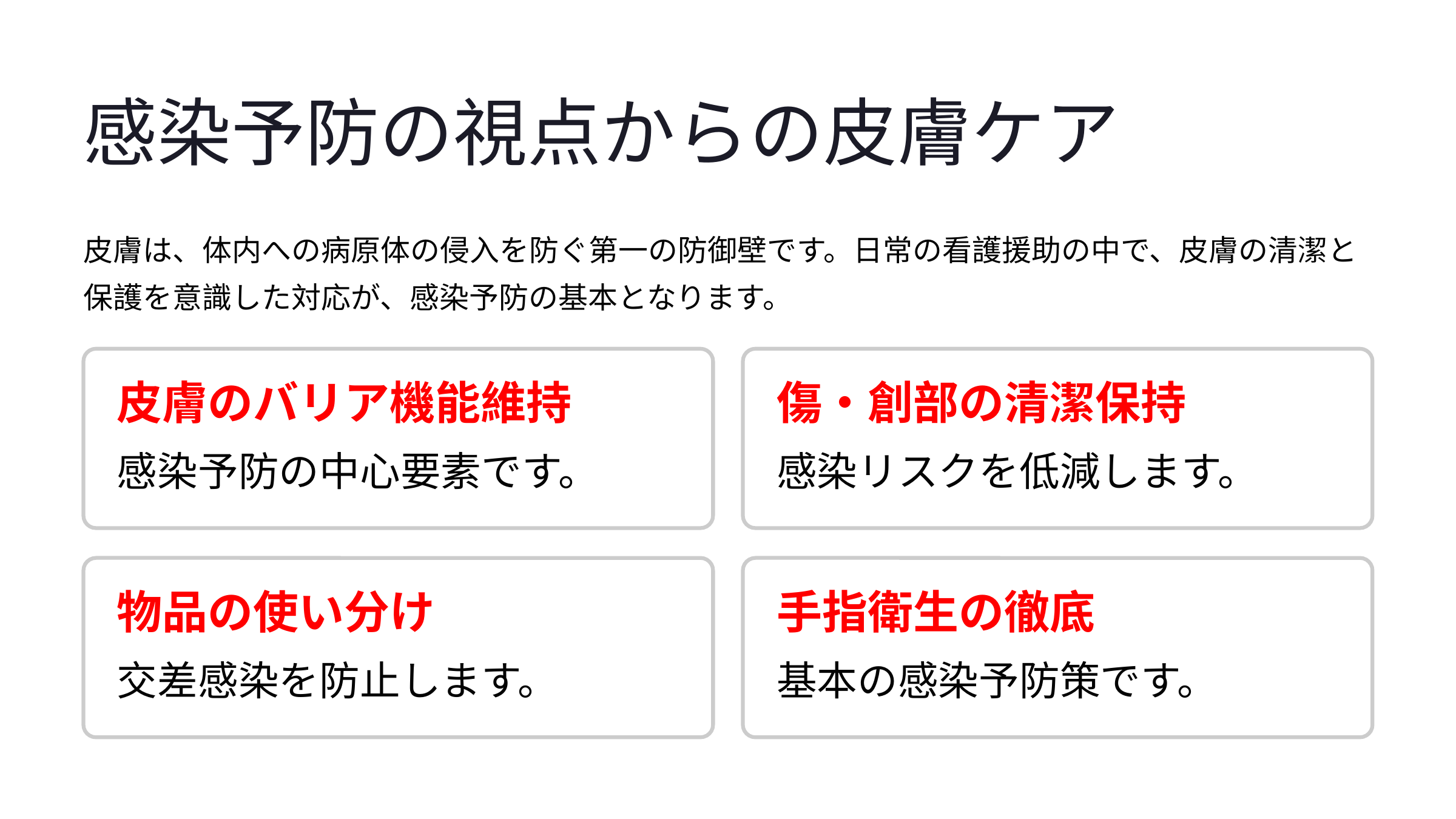

感染予防の視点からの皮膚ケア
皮膚は、体内への病原体の侵入を防ぐ第一の防御壁です。日常の看護援助の中で、皮膚の清潔と保護を意識した対応が、感染予防の基本となります。

皮膚のバリア機能維持
傷・創部の清潔保持
感染予防の中心要素です。
感染リスクを低減します。

物品の使い分け
手指衛生の徹底
交差感染を防止します。
基本の感染予防策です。